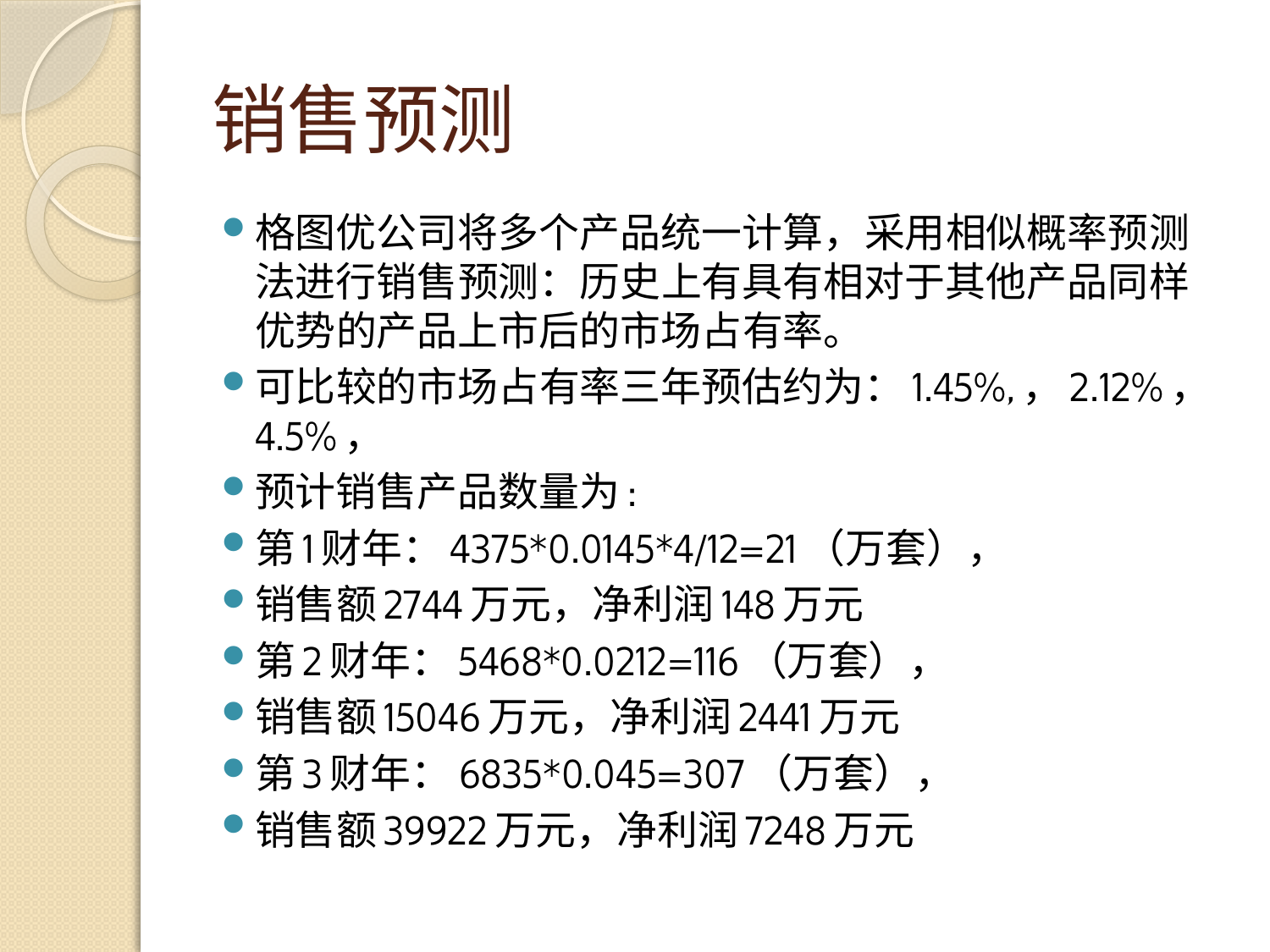

# 销售预测
格图优公司将多个产品统一计算，采用相似概率预测法进行销售预测：历史上有具有相对于其他产品同样优势的产品上市后的市场占有率。
可比较的市场占有率三年预估约为：1.45%,，2.12%， 4.5%，
预计销售产品数量为:
第1财年：4375*0.0145*4/12=21（万套），
销售额2744万元，净利润148万元
第2财年：5468*0.0212=116（万套），
销售额15046万元，净利润2441万元
第3财年：6835*0.045=307（万套），
销售额39922万元，净利润7248万元